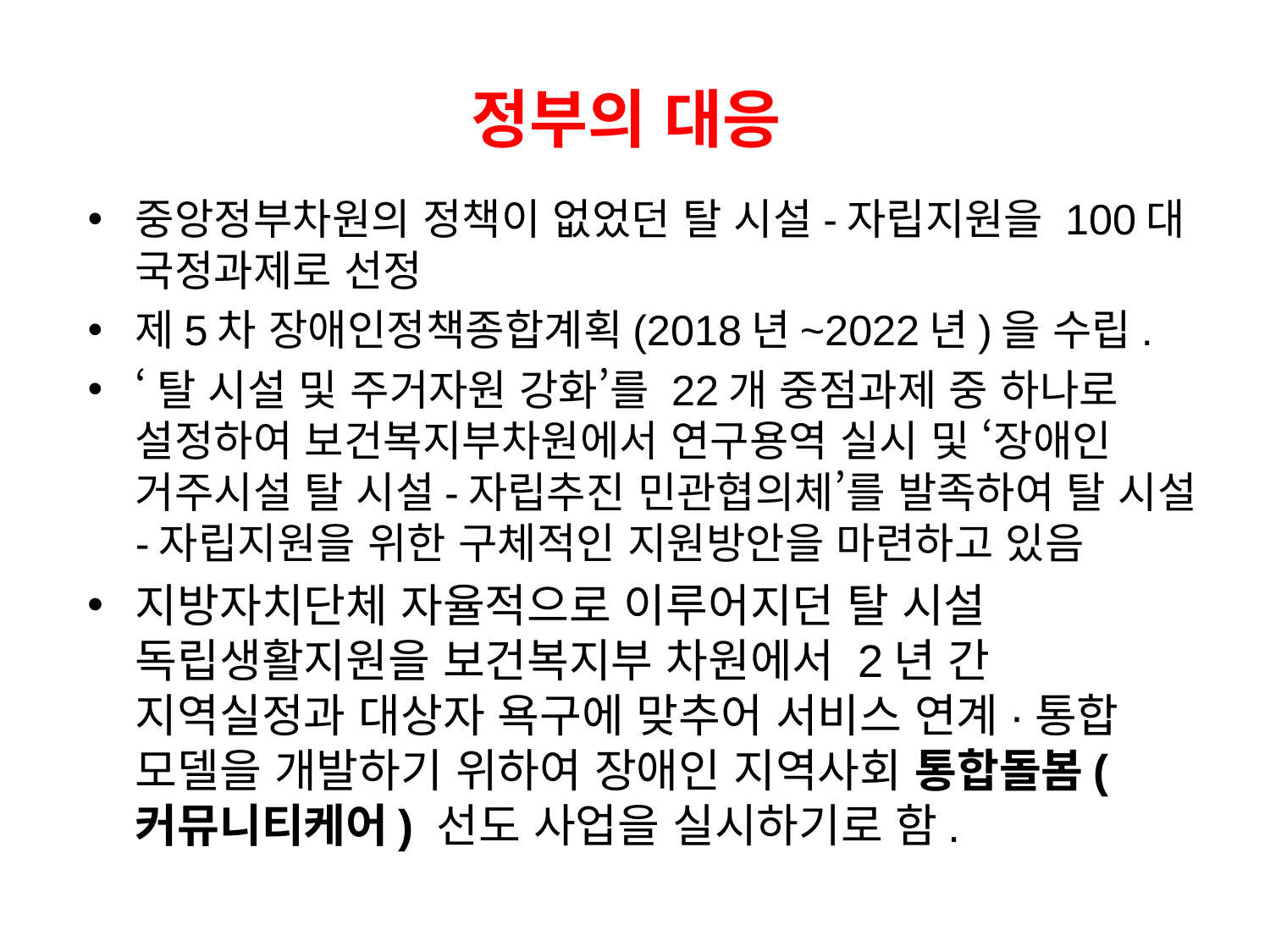

# 정부의 대응
중앙정부차원의 정책이 없었던 탈 시설-자립지원을 100대 국정과제로 선정
제5차 장애인정책종합계획(2018년~2022년)을 수립.
‘탈 시설 및 주거자원 강화’를 22개 중점과제 중 하나로 설정하여 보건복지부차원에서 연구용역 실시 및 ‘장애인 거주시설 탈 시설-자립추진 민관협의체’를 발족하여 탈 시설-자립지원을 위한 구체적인 지원방안을 마련하고 있음
지방자치단체 자율적으로 이루어지던 탈 시설 독립생활지원을 보건복지부 차원에서 2년 간 지역실정과 대상자 욕구에 맞추어 서비스 연계·통합 모델을 개발하기 위하여 장애인 지역사회 통합돌봄(커뮤니티케어) 선도 사업을 실시하기로 함.